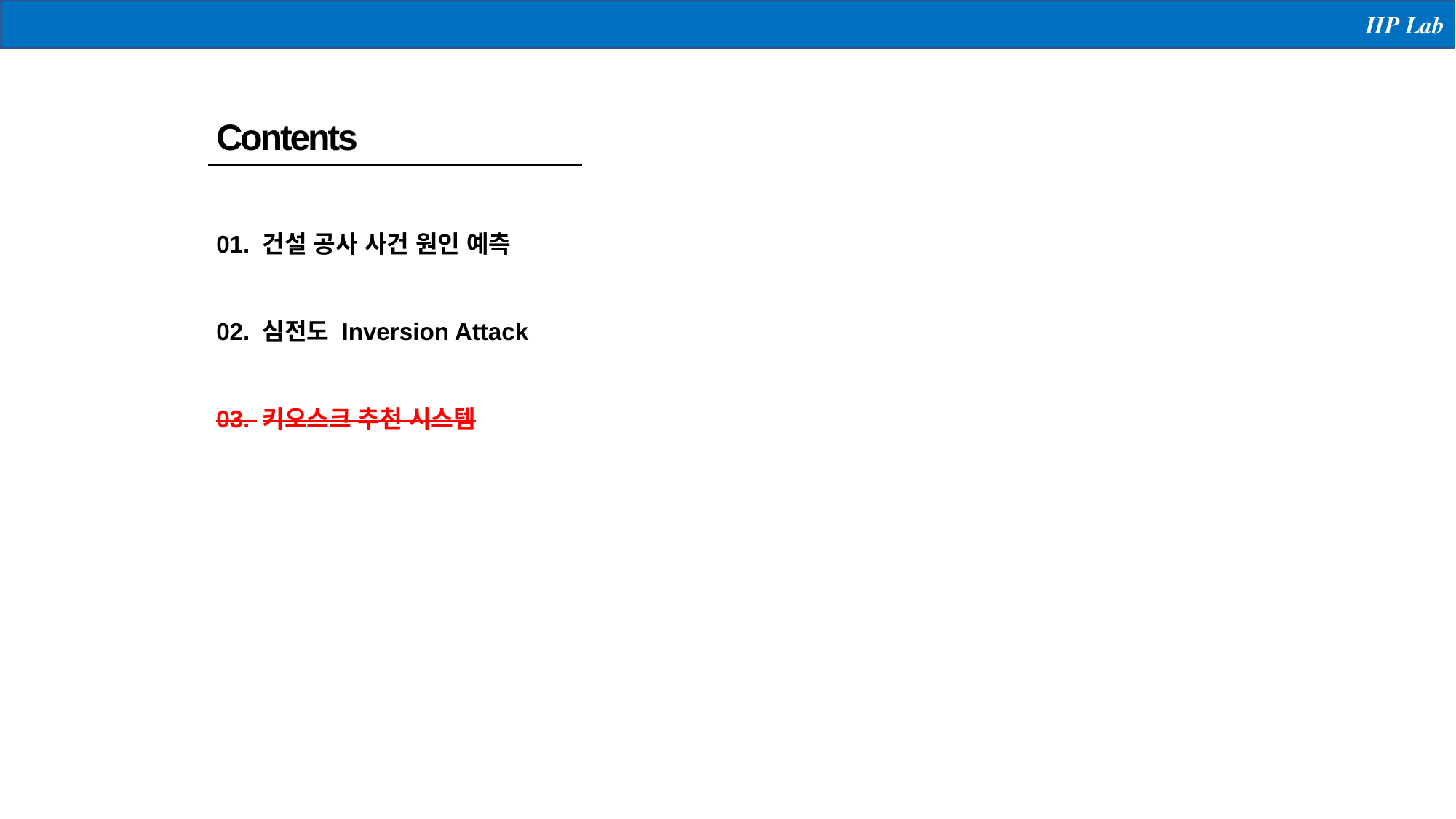

IIP Lab
Contents
01. 건설 공사 사건 원인 예측

02. 심전도 Inversion Attack

03. 키오스크 추천 시스템